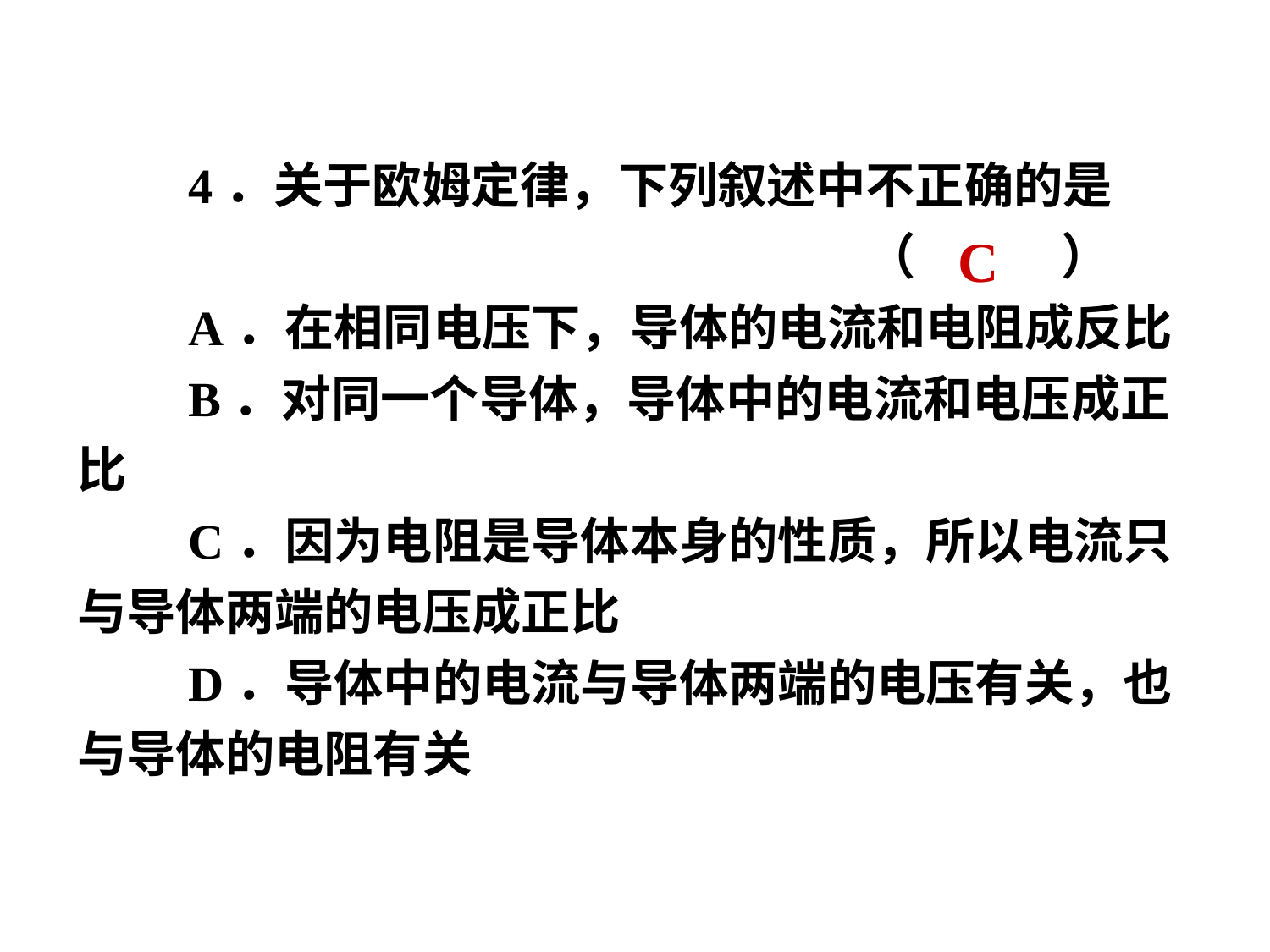

4．关于欧姆定律，下列叙述中不正确的是
　　　　　　　　　　　　　　　　（             ）
　　A．在相同电压下，导体的电流和电阻成反比
　　B．对同一个导体，导体中的电流和电压成正比
　　C．因为电阻是导体本身的性质，所以电流只与导体两端的电压成正比
　　D．导体中的电流与导体两端的电压有关，也与导体的电阻有关
C